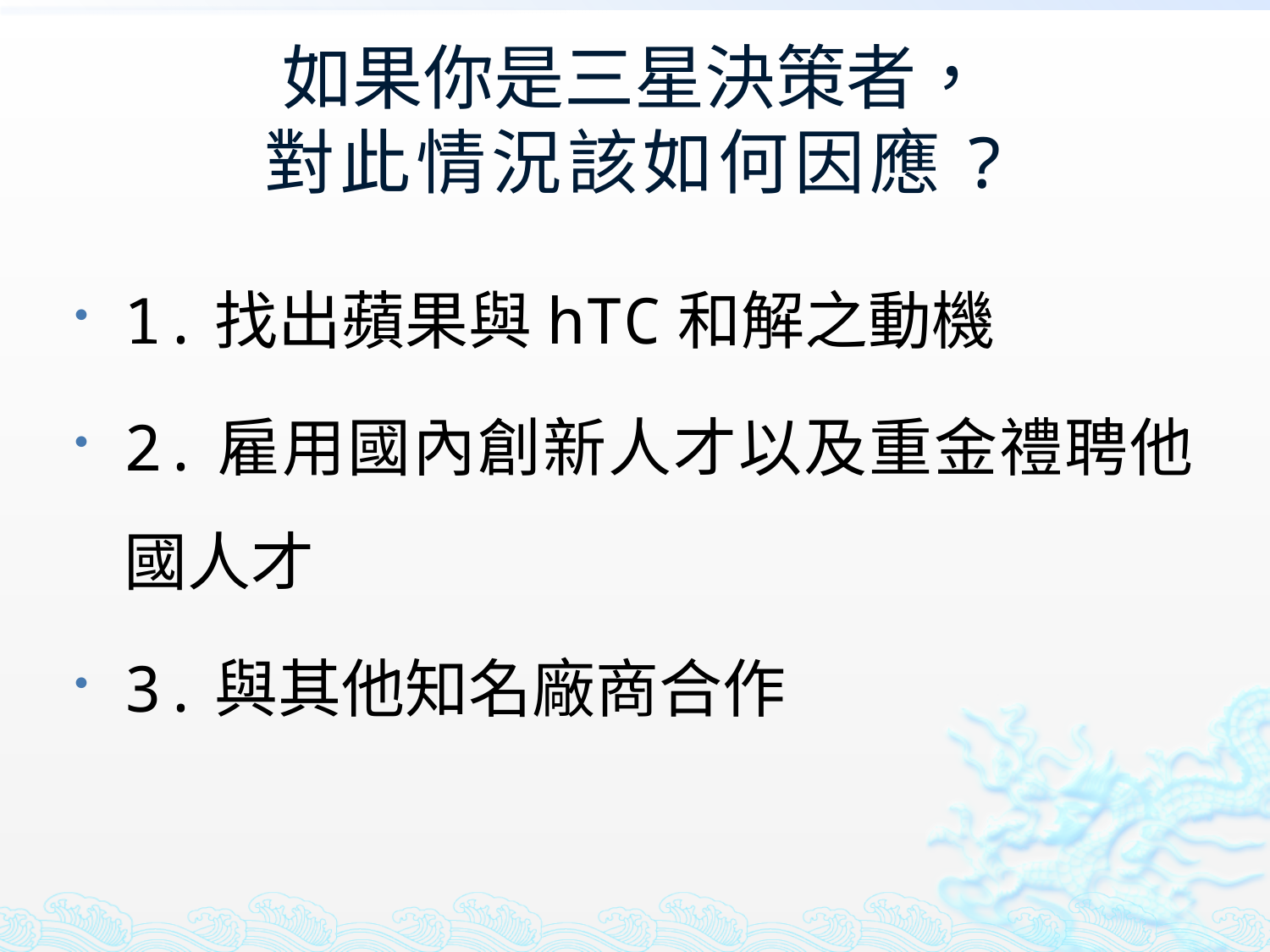

# 如果你是三星決策者， 對此情況該如何因應?
1.找出蘋果與hTC和解之動機
2.雇用國內創新人才以及重金禮聘他國人才
3.與其他知名廠商合作